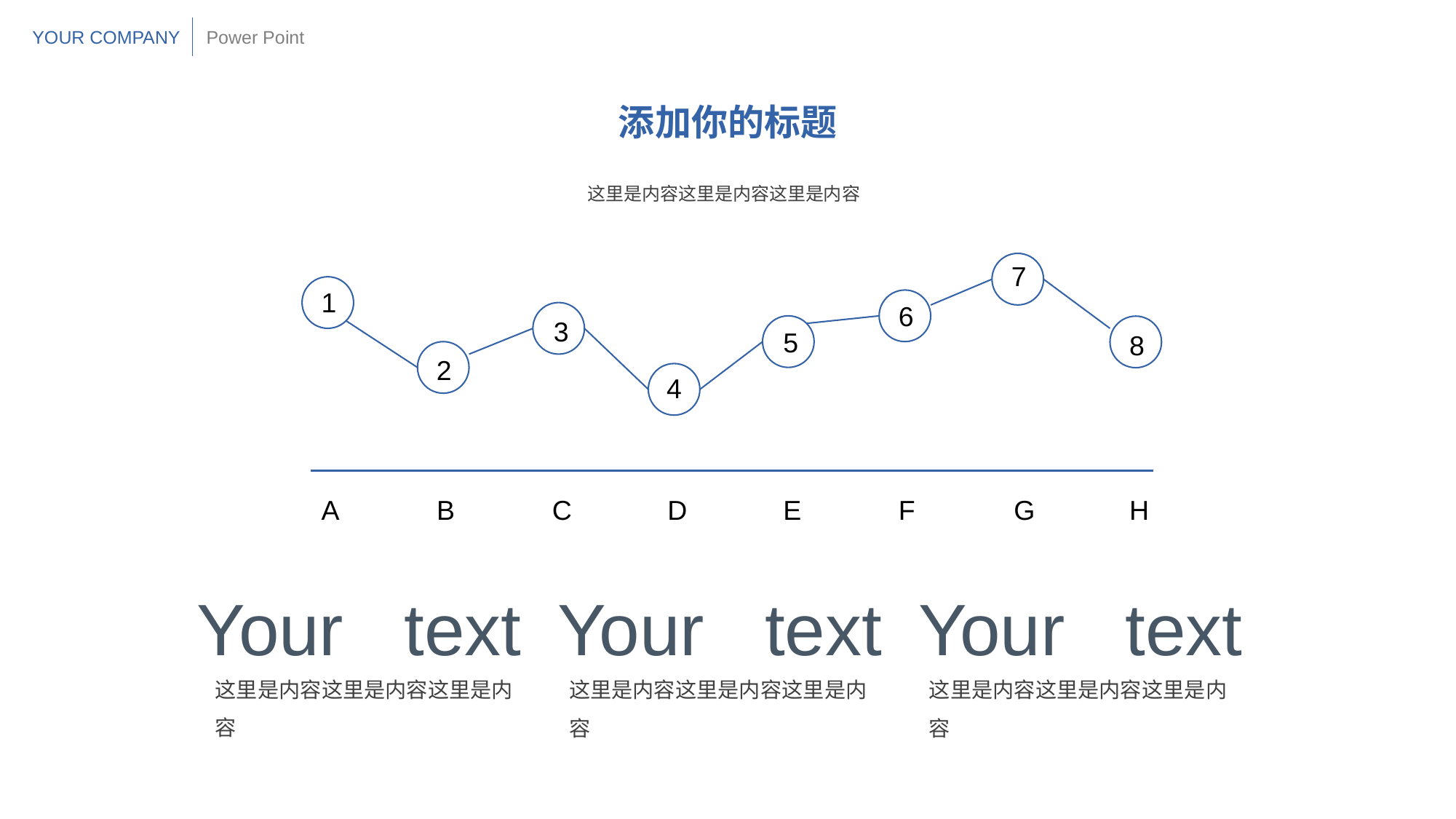

YOUR COMPANY
Power Point
添加你的标题
这里是内容这里是内容这里是内容

7

1

6

3

5
8

2

4
A
B
C
D
E
F
G
H
Your   text
Your   text
Your   text
这里是内容这里是内容这里是内容
这里是内容这里是内容这里是内容
这里是内容这里是内容这里是内容